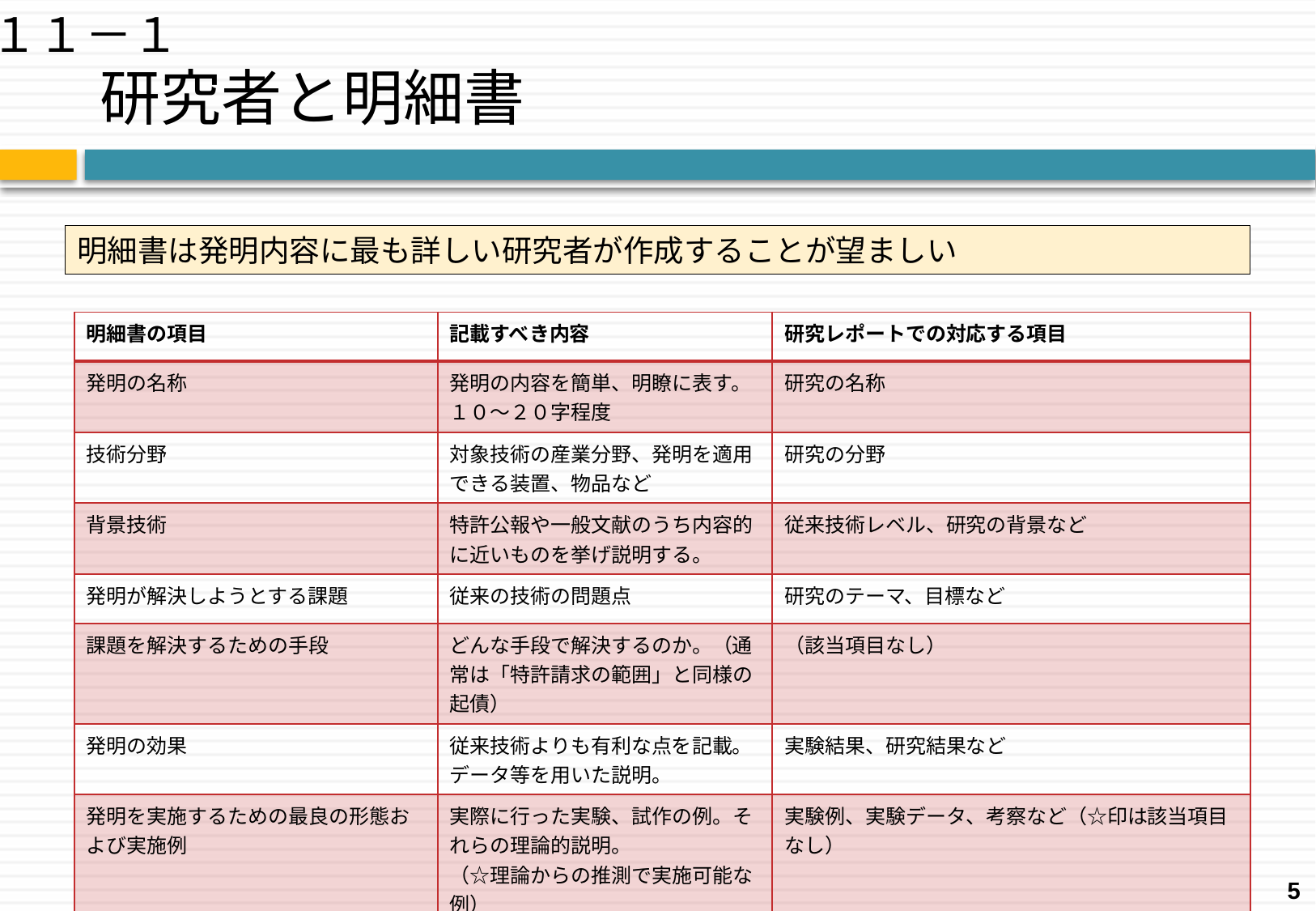

１１－１
# 研究者と明細書
明細書は発明内容に最も詳しい研究者が作成することが望ましい
| 明細書の項目 | 記載すべき内容 | 研究レポートでの対応する項目 |
| --- | --- | --- |
| 発明の名称 | 発明の内容を簡単、明瞭に表す。１０～２０字程度 | 研究の名称 |
| 技術分野 | 対象技術の産業分野、発明を適用できる装置、物品など | 研究の分野 |
| 背景技術 | 特許公報や一般文献のうち内容的に近いものを挙げ説明する。 | 従来技術レベル、研究の背景など |
| 発明が解決しようとする課題 | 従来の技術の問題点 | 研究のテーマ、目標など |
| 課題を解決するための手段 | どんな手段で解決するのか。（通常は「特許請求の範囲」と同様の起債） | （該当項目なし） |
| 発明の効果 | 従来技術よりも有利な点を記載。データ等を用いた説明。 | 実験結果、研究結果など |
| 発明を実施するための最良の形態および実施例 | 実際に行った実験、試作の例。それらの理論的説明。 （☆理論からの推測で実施可能な例） | 実験例、実験データ、考察など（☆印は該当項目なし） |
| 図面の簡単な説明 | 図面ごとに、平面図、断面図、・・・と説明。主要な符号の説明。 | 装置図、フロー図などの説明 |
5